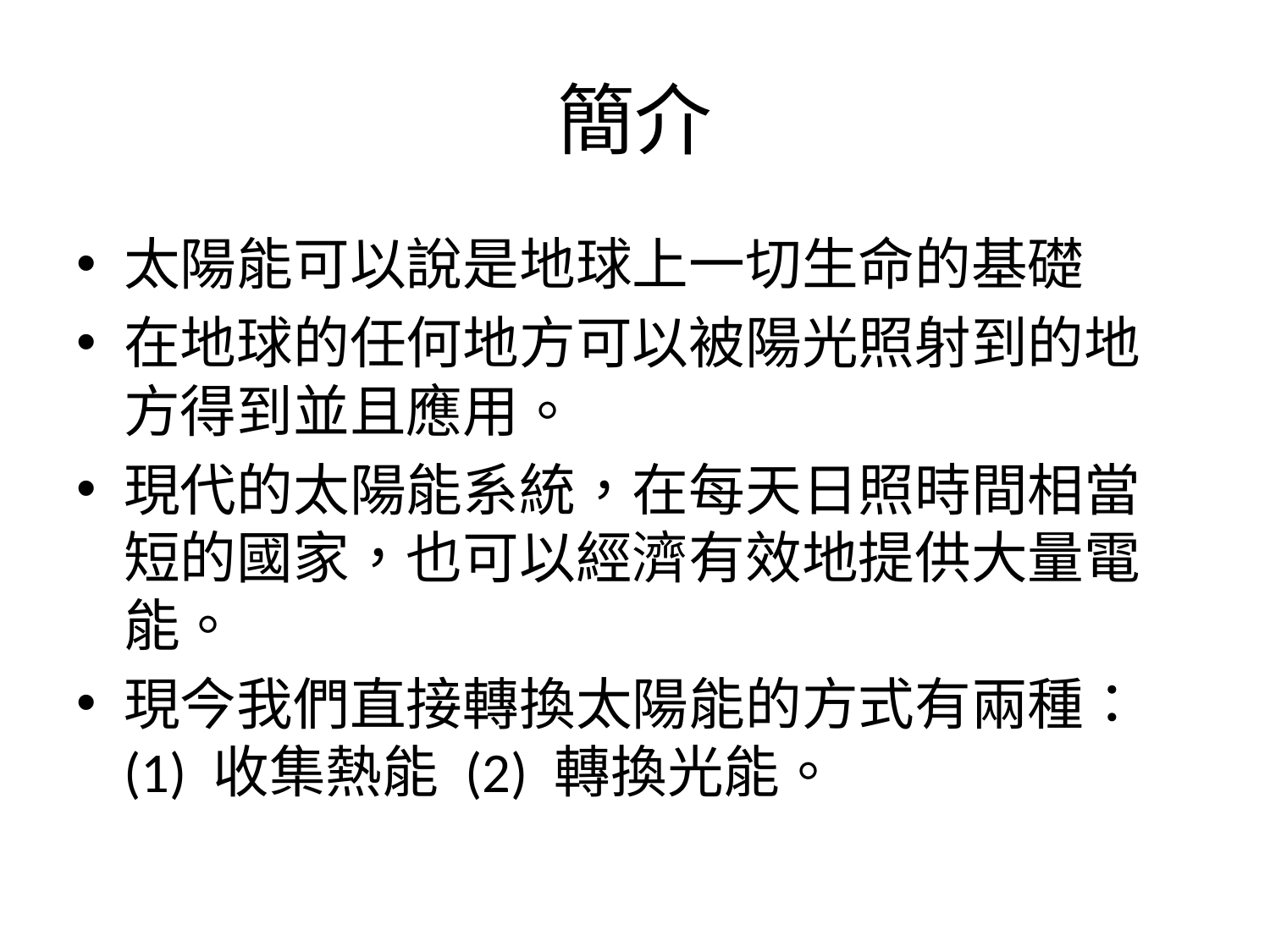

# 簡介
太陽能可以說是地球上一切生命的基礎
在地球的任何地方可以被陽光照射到的地方得到並且應用。
現代的太陽能系統，在每天日照時間相當短的國家，也可以經濟有效地提供大量電能。
現今我們直接轉換太陽能的方式有兩種：(1) 收集熱能 (2) 轉換光能。